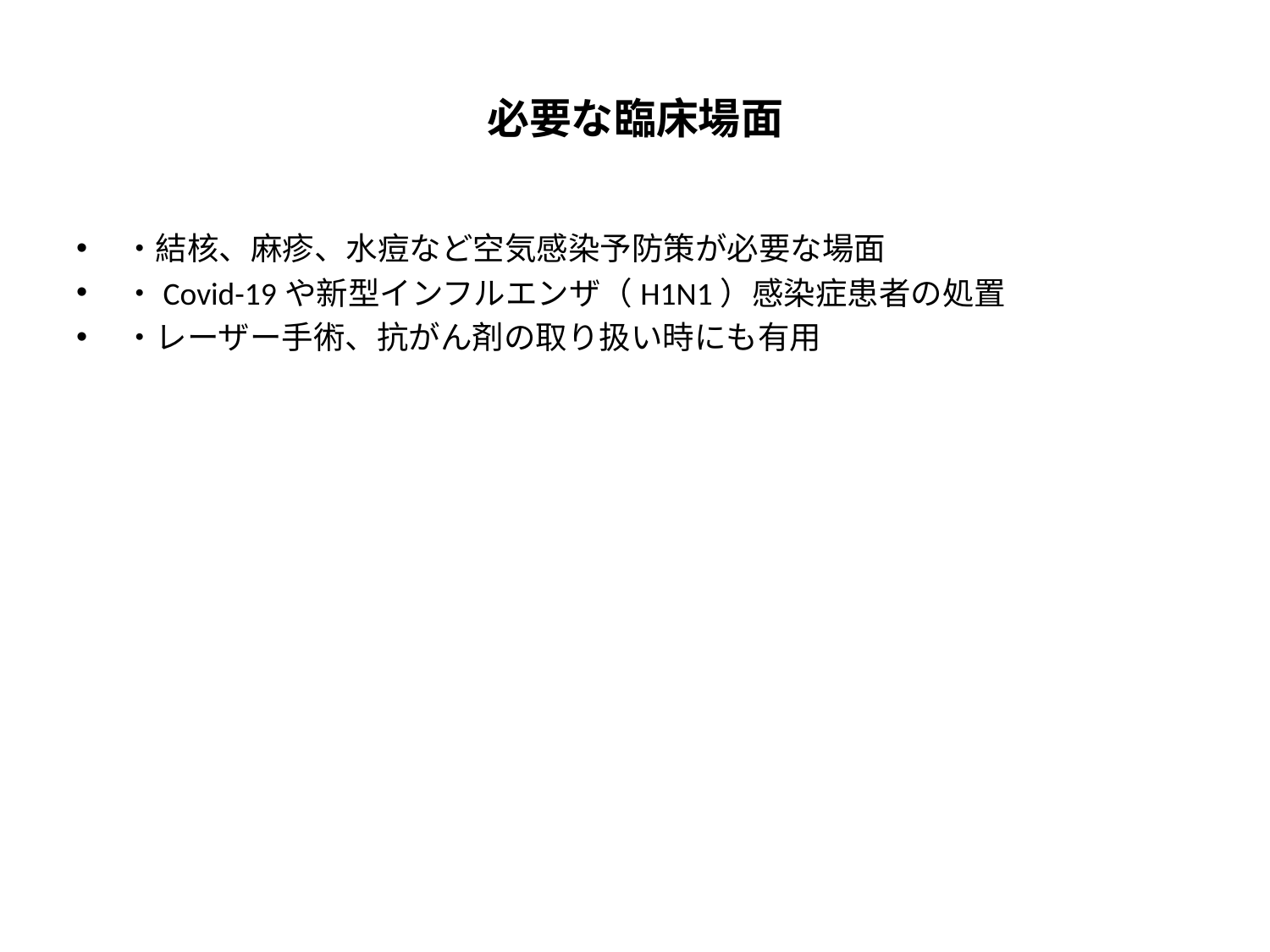

# 必要な臨床場面
・結核、麻疹、水痘など空気感染予防策が必要な場面
・Covid-19や新型インフルエンザ（H1N1）感染症患者の処置
・レーザー手術、抗がん剤の取り扱い時にも有用